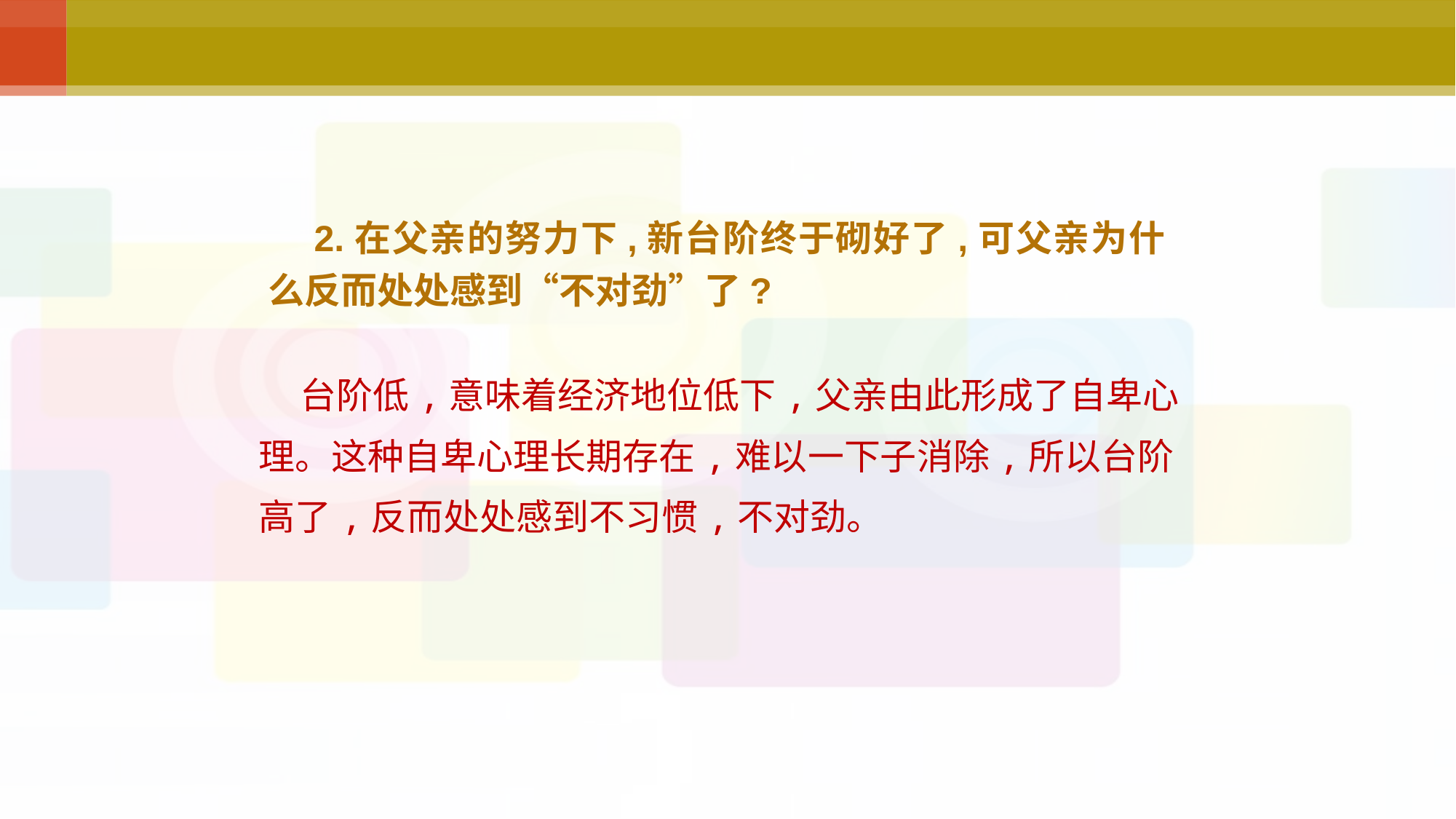

2.在父亲的努力下,新台阶终于砌好了,可父亲为什么反而处处感到“不对劲”了?
    台阶低,意味着经济地位低下,父亲由此形成了自卑心理。这种自卑心理长期存在,难以一下子消除,所以台阶高了,反而处处感到不习惯,不对劲。